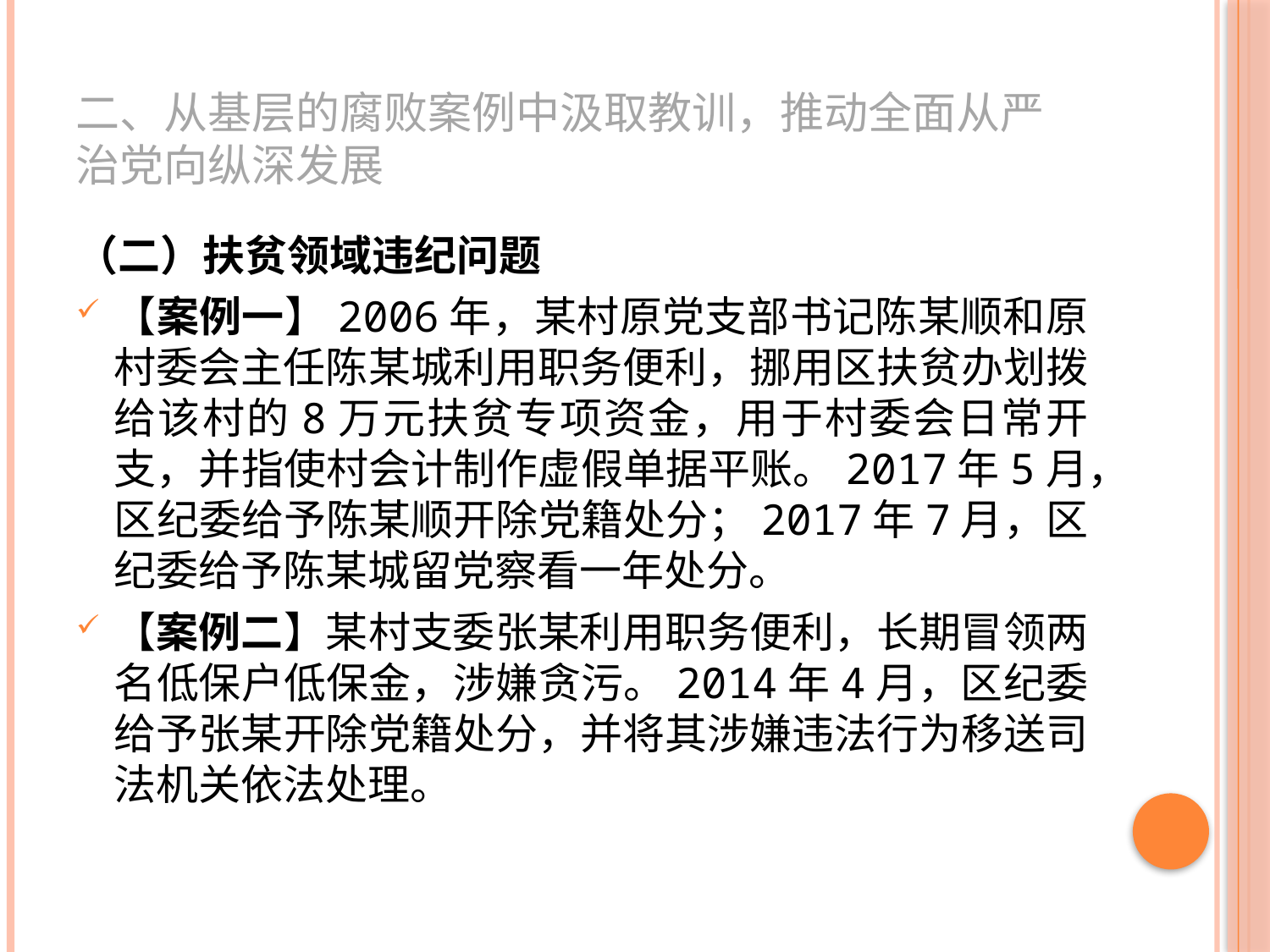

# 二、从基层的腐败案例中汲取教训，推动全面从严治党向纵深发展
（二）扶贫领域违纪问题
【案例一】2006年，某村原党支部书记陈某顺和原村委会主任陈某城利用职务便利，挪用区扶贫办划拨给该村的8万元扶贫专项资金，用于村委会日常开支，并指使村会计制作虚假单据平账。2017年5月，区纪委给予陈某顺开除党籍处分；2017年7月，区纪委给予陈某城留党察看一年处分。
【案例二】某村支委张某利用职务便利，长期冒领两名低保户低保金，涉嫌贪污。2014年4月，区纪委给予张某开除党籍处分，并将其涉嫌违法行为移送司法机关依法处理。